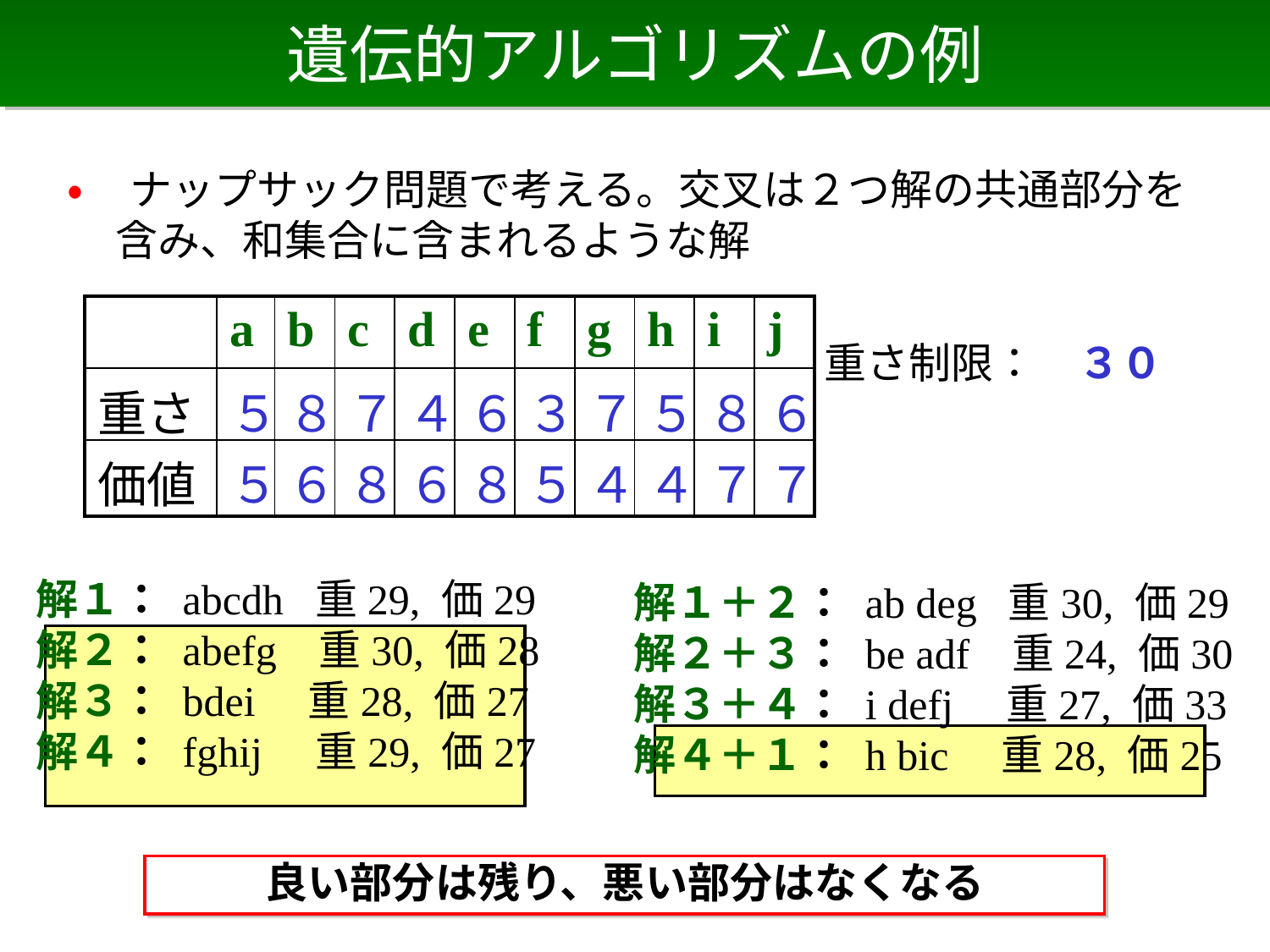

# 遺伝的アルゴリズムの例
• ナップサック問題で考える。交叉は２つ解の共通部分を含み、和集合に含まれるような解

|  | a | b | c | d | e | f | g | h | i | j |
| --- | --- | --- | --- | --- | --- | --- | --- | --- | --- | --- |
| 重さ | ５ | ８ | ７ | ４ | ６ | ３ | ７ | ５ | ８ | ６ |
| 価値 | ５ | ６ | ８ | ６ | ８ | ５ | ４ | ４ | ７ | ７ |
重さ制限：　３０
解１： abcdh  重29, 価29
解２： abefg   重30, 価28
解３： bdei    重28, 価27
解４： fghij    重29, 価27

解１＋２： ab deg  重30, 価29
解２＋３： be adf   重24, 価30
解３＋４： i defj    重27, 価33
解４＋１： h bic    重28, 価25

良い部分は残り、悪い部分はなくなる